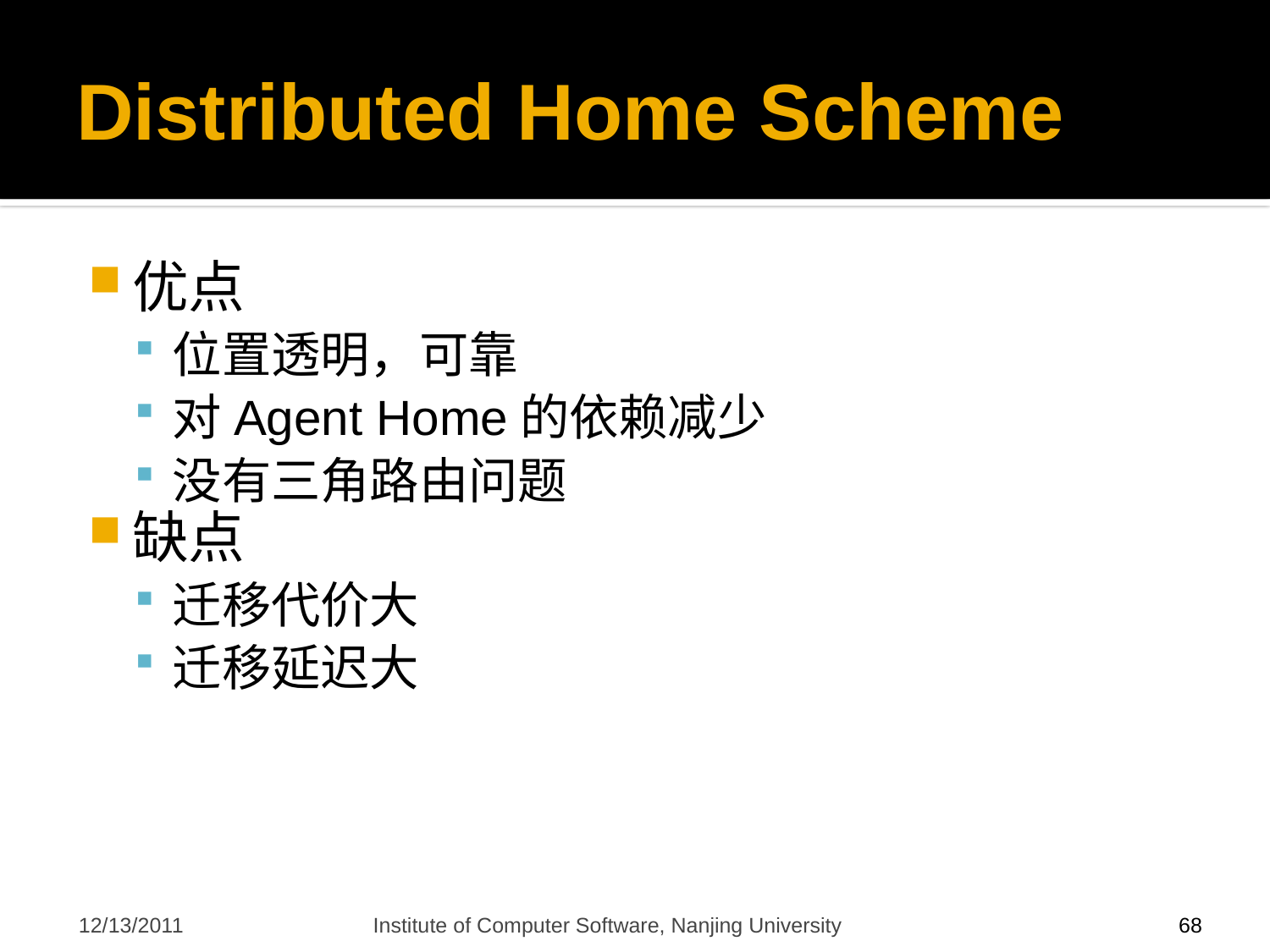

# Distributed Home Scheme
优点
位置透明，可靠
对Agent Home的依赖减少
没有三角路由问题
缺点
迁移代价大
迁移延迟大
68
12/13/2011
Institute of Computer Software, Nanjing University
68